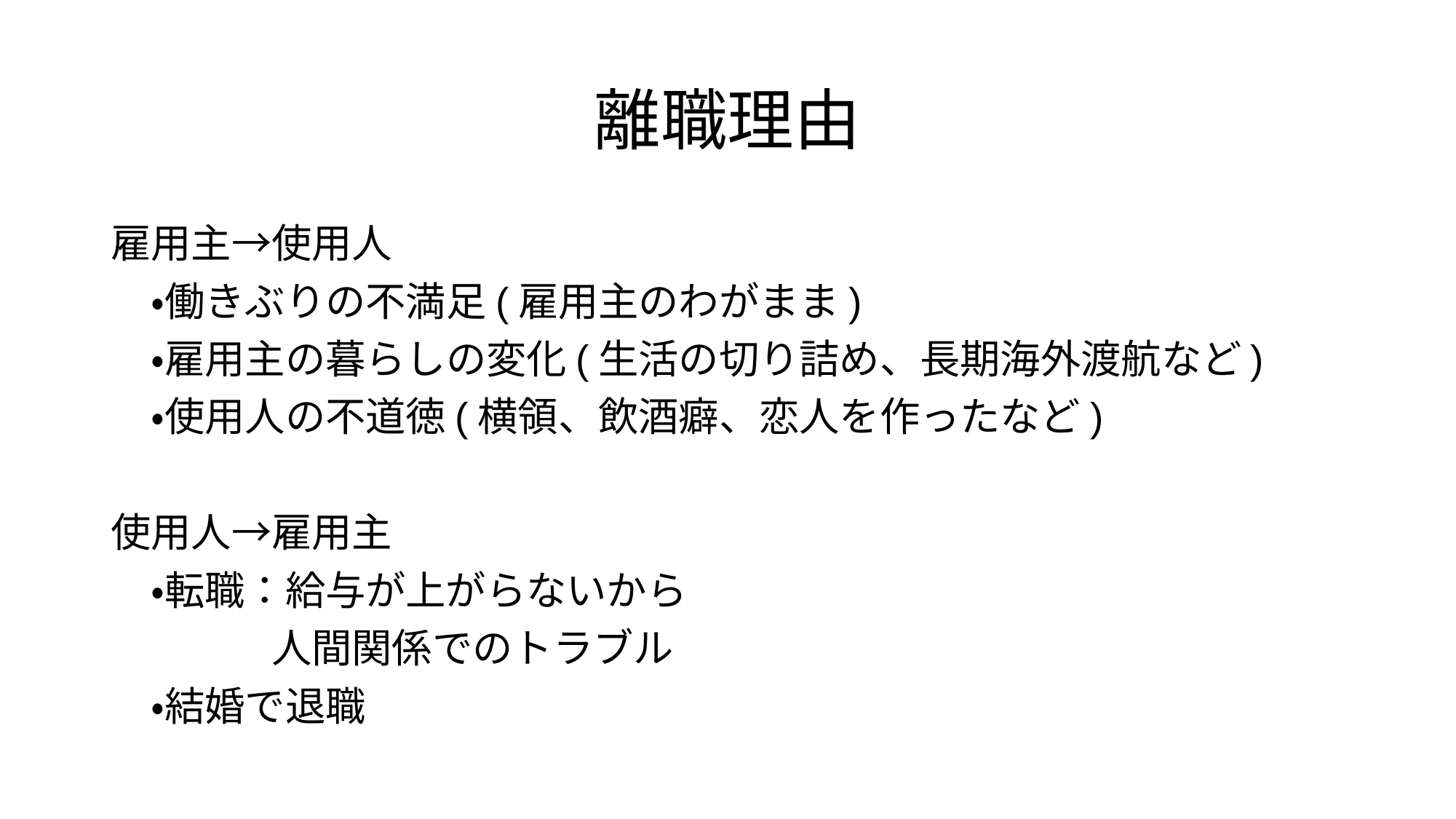

# 離職理由
雇用主→使用人
　・働きぶりの不満足(雇用主のわがまま)
　・雇用主の暮らしの変化(生活の切り詰め、長期海外渡航など)
　・使用人の不道徳(横領、飲酒癖、恋人を作ったなど)

使用人→雇用主
　・転職：給与が上がらないから
　　　　人間関係でのトラブル
　・結婚で退職